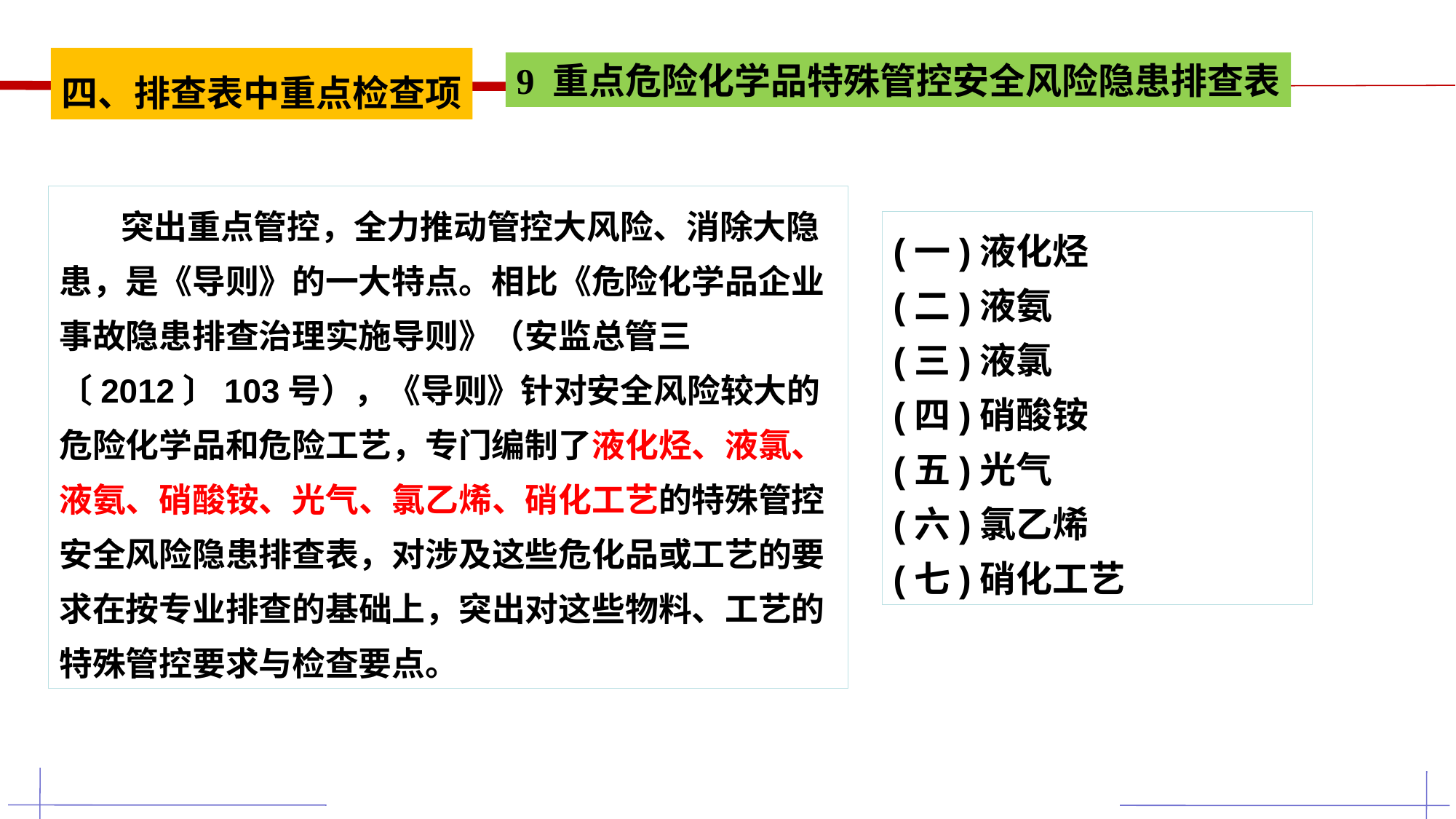

四、排查表中重点检查项
9 重点危险化学品特殊管控安全风险隐患排查表
       突出重点管控，全力推动管控大风险、消除大隐患，是《导则》的一大特点。相比《危险化学品企业事故隐患排查治理实施导则》（安监总管三〔2012〕103号），《导则》针对安全风险较大的危险化学品和危险工艺，专门编制了液化烃、液氯、液氨、硝酸铵、光气、氯乙烯、硝化工艺的特殊管控安全风险隐患排查表，对涉及这些危化品或工艺的要求在按专业排查的基础上，突出对这些物料、工艺的特殊管控要求与检查要点。
(一)液化烃
(二)液氨
(三)液氯
(四)硝酸铵
(五)光气
(六)氯乙烯
(七)硝化工艺
116